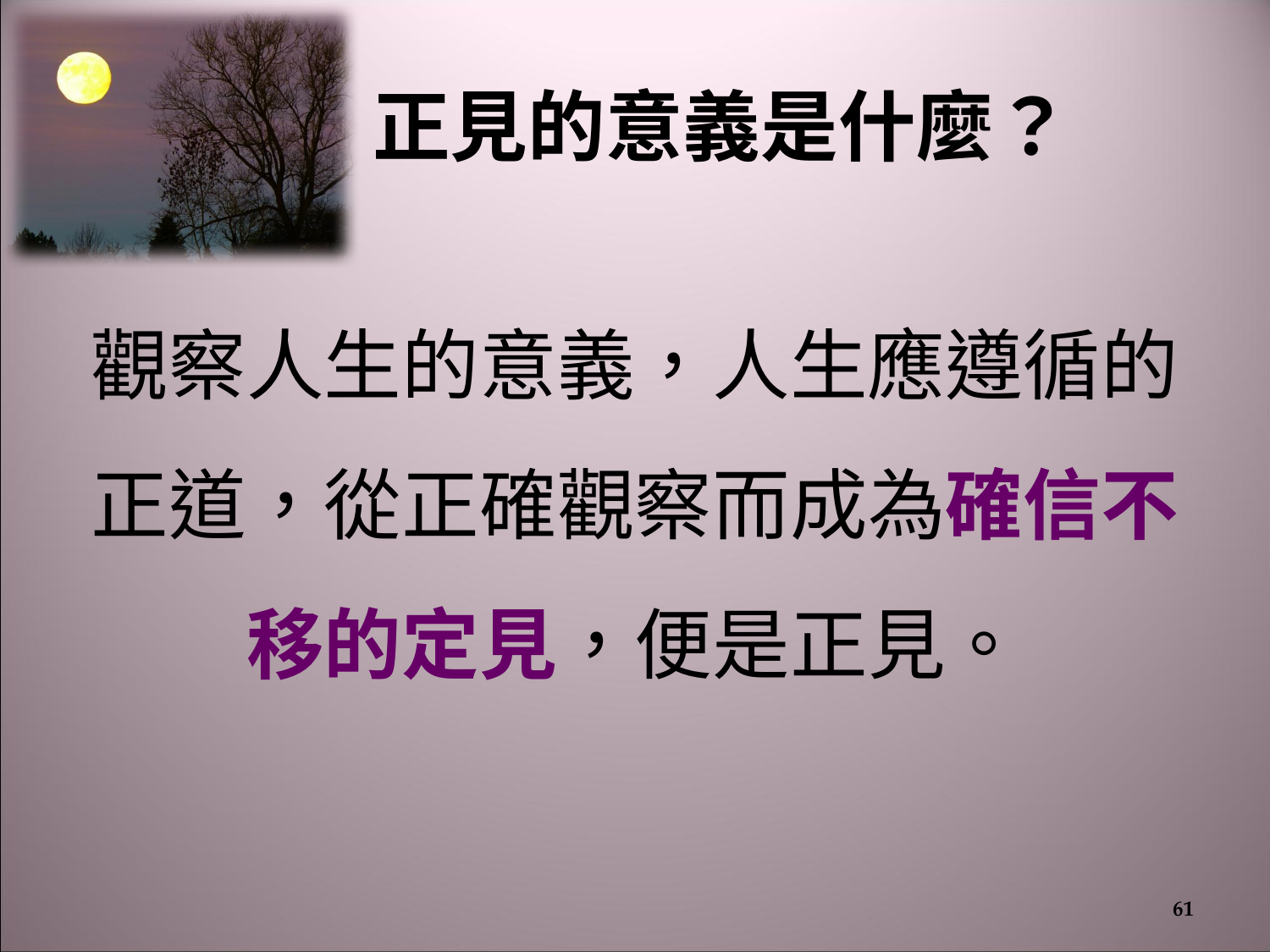

# 正見的意義是什麼？
觀察人生的意義，人生應遵循的正道，從正確觀察而成為確信不移的定見，便是正見。
61